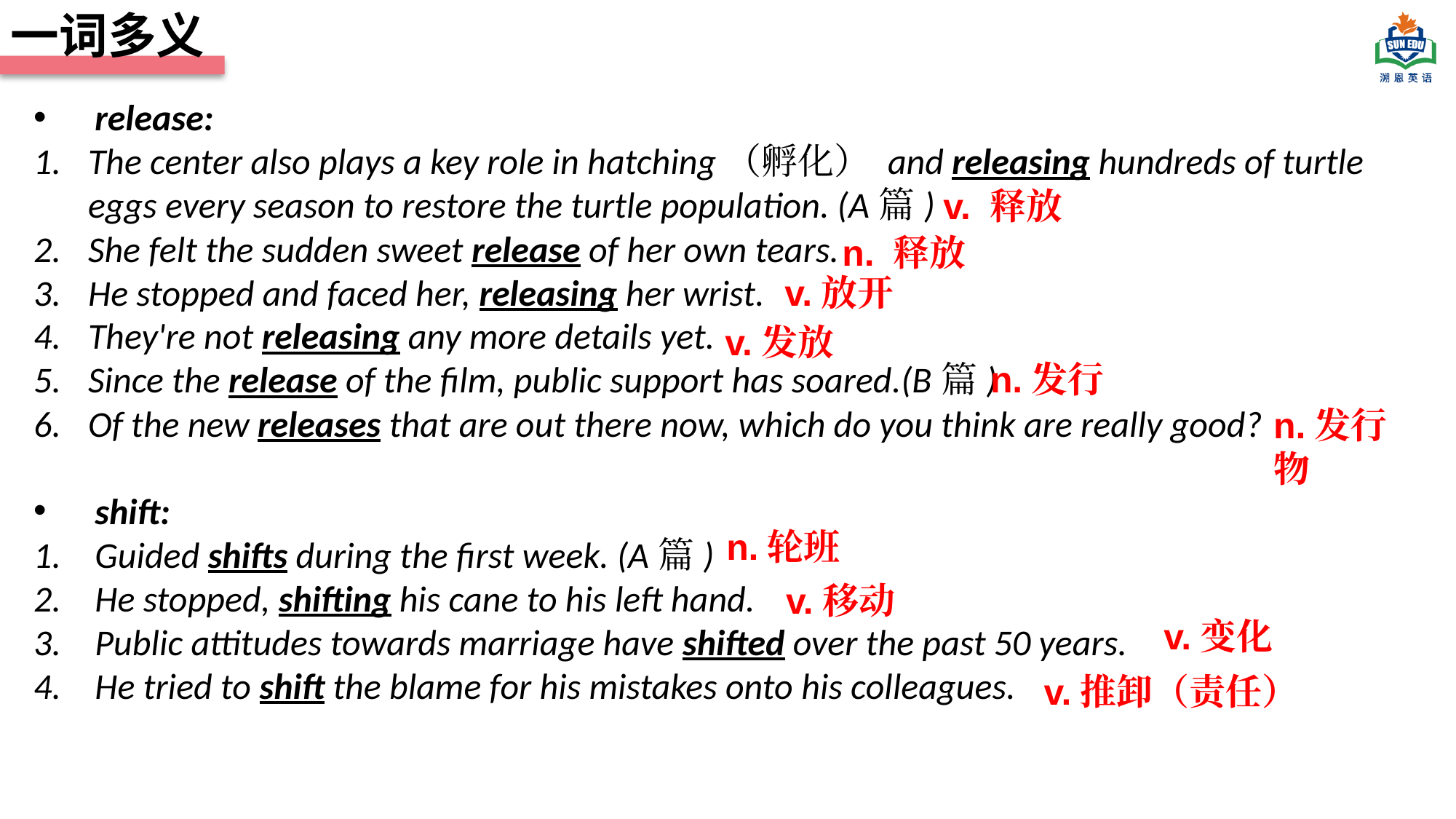

一词多义

release:
The center also plays a key role in hatching（孵化） and releasing hundreds of turtle eggs every season to restore the turtle population. (A篇)
She felt the sudden sweet release of her own tears.
He stopped and faced her, releasing her wrist.
They're not releasing any more details yet.
Since the release of the film, public support has soared.(B篇)
Of the new releases that are out there now, which do you think are really good?

shift:
Guided shifts during the first week. (A篇)
He stopped, shifting his cane to his left hand.
Public attitudes towards marriage have shifted over the past 50 years.
He tried to shift the blame for his mistakes onto his colleagues.
v. 释放
n. 释放
v.放开
v.发放
n.发行
n.发行物
n.轮班
v.移动
v.变化
v.推卸（责任）